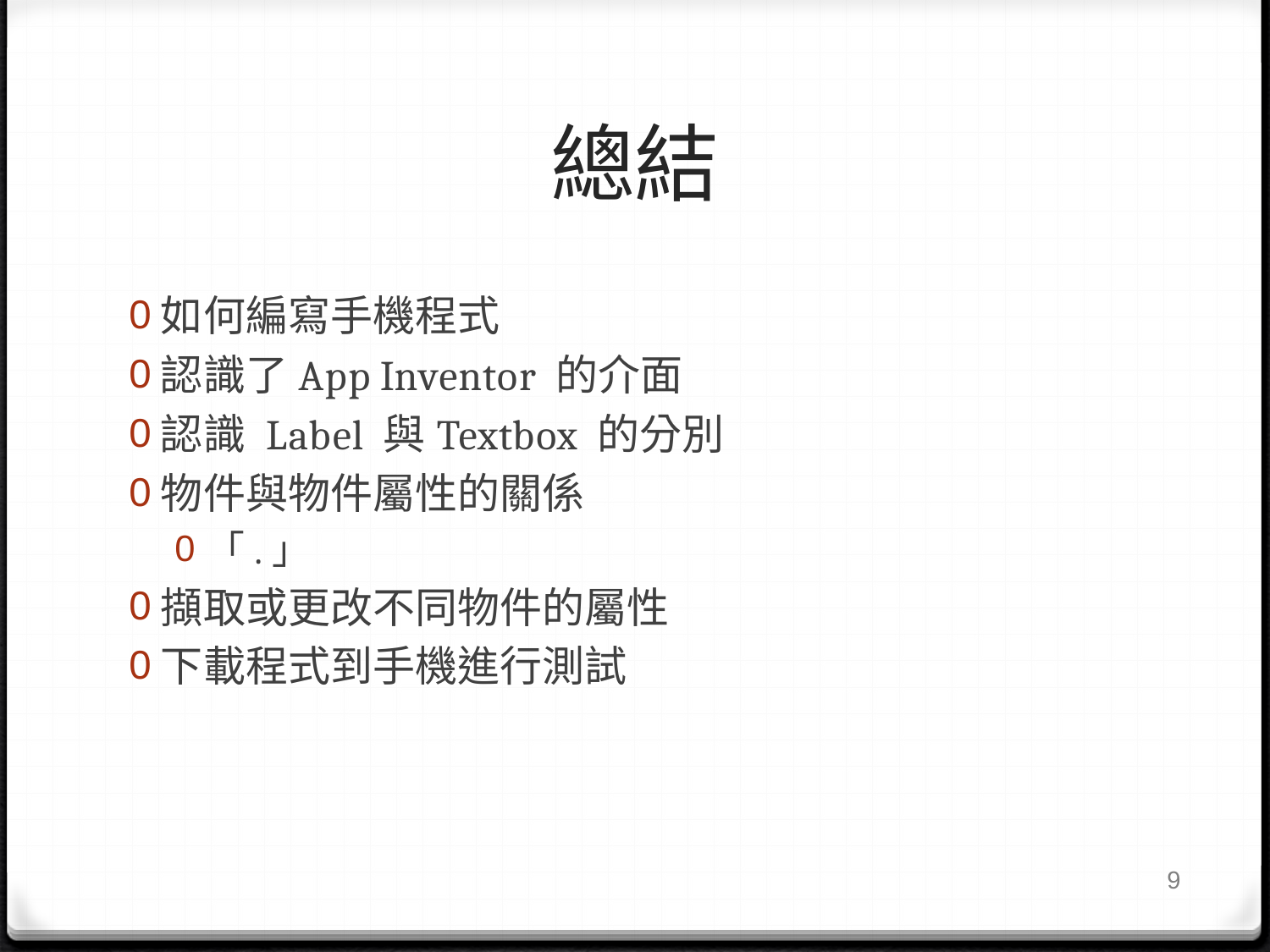

# 總結
如何編寫手機程式
認識了App Inventor 的介面
認識 Label 與Textbox 的分別
物件與物件屬性的關係
「.」
擷取或更改不同物件的屬性
下載程式到手機進行測試
9